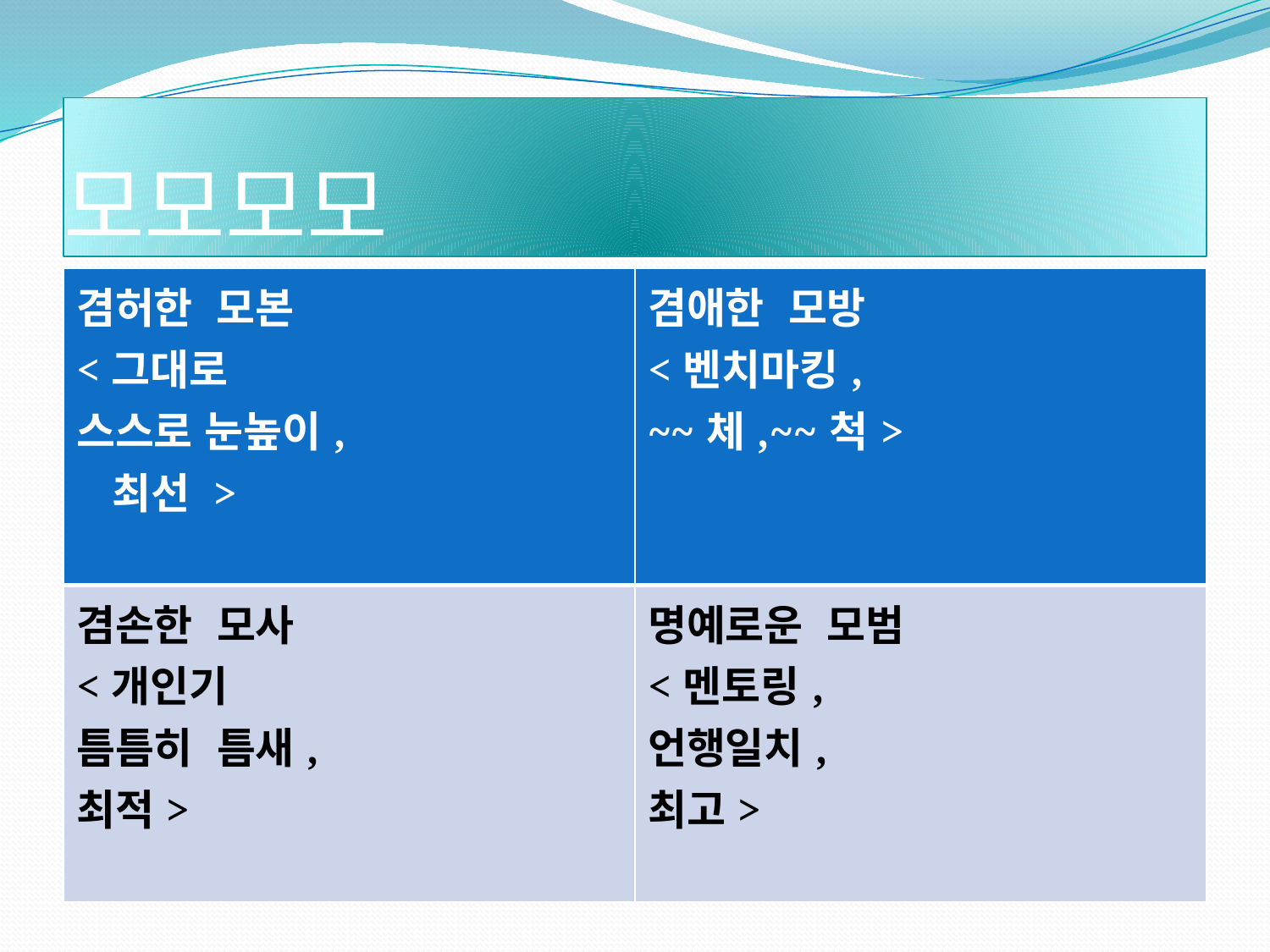

# 모모모모
| 겸허한 모본 <그대로 스스로 눈높이,   최선 > | 겸애한 모방 <벤치마킹, ~~체,~~척> |
| --- | --- |
| 겸손한 모사 <개인기 틈틈히  틈새, 최적> | 명예로운  모범 <멘토링, 언행일치, 최고> |